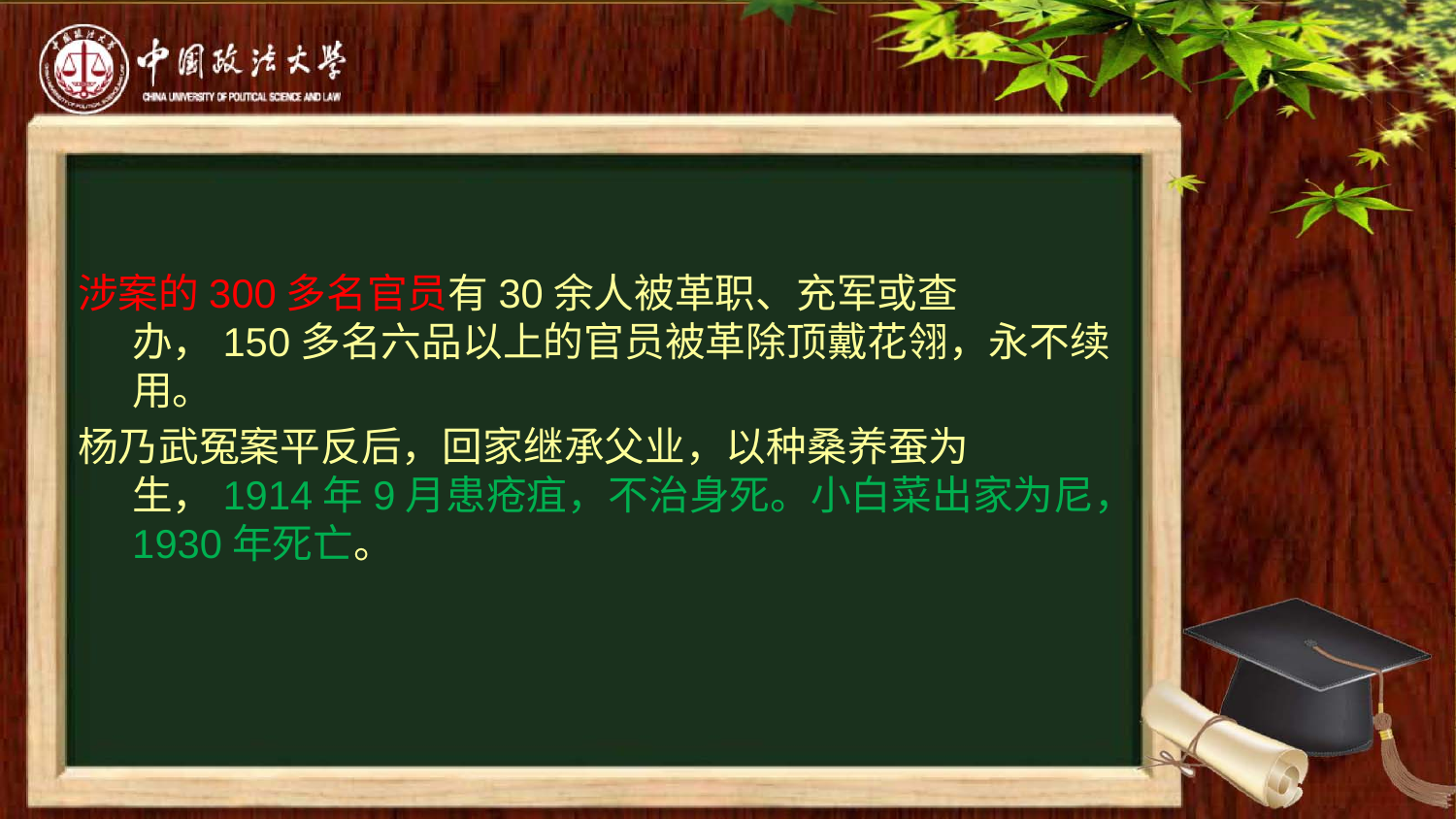

#
涉案的300多名官员有30余人被革职、充军或查办，150多名六品以上的官员被革除顶戴花翎，永不续用。
杨乃武冤案平反后，回家继承父业，以种桑养蚕为生，1914年9月患疮疽，不治身死。小白菜出家为尼，1930年死亡。